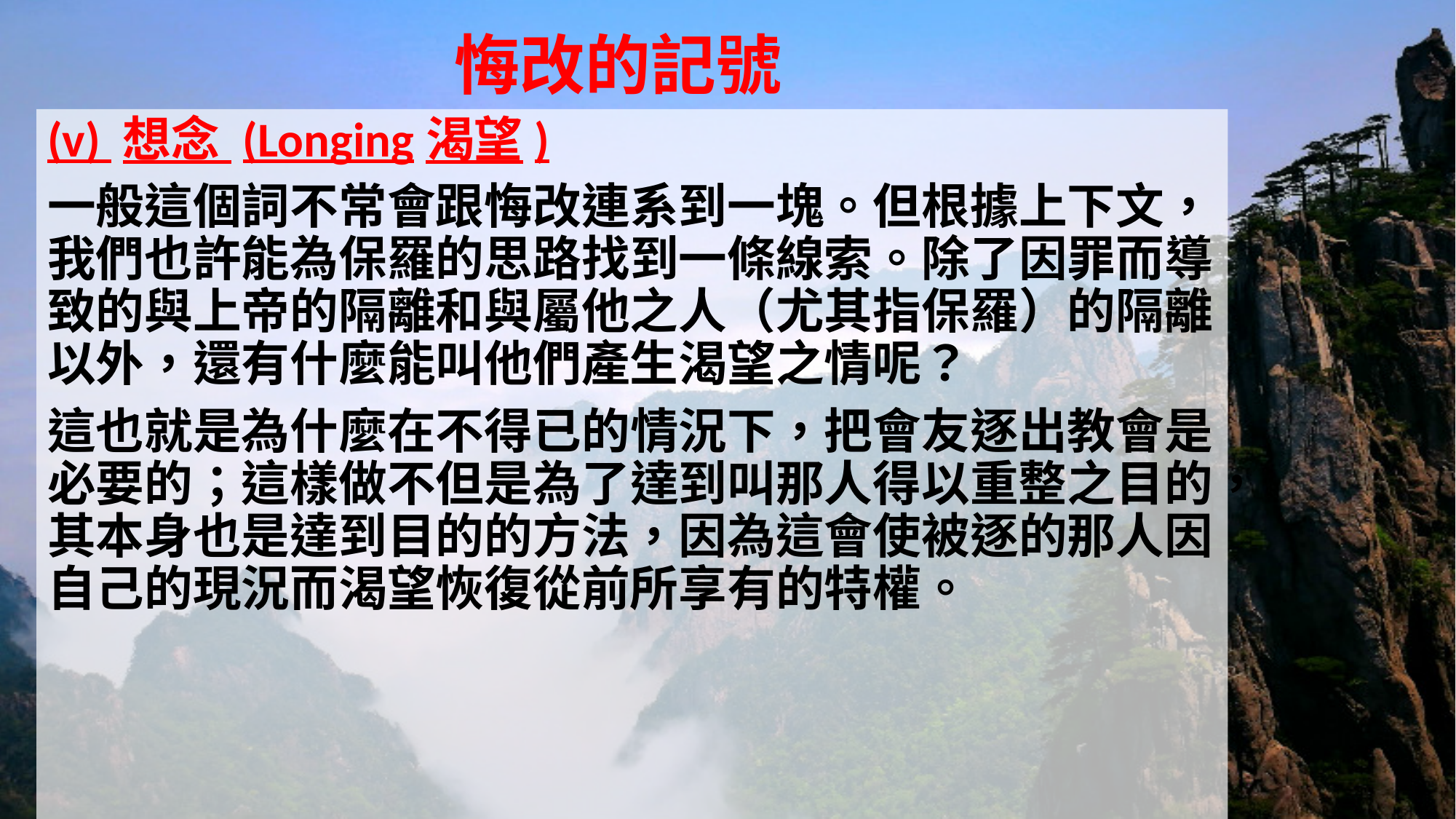

# 悔改的記號
(v) 想念 (Longing渴望)
一般這個詞不常會跟悔改連系到一塊。但根據上下文，我們也許能為保羅的思路找到一條線索。除了因罪而導致的與上帝的隔離和與屬他之人（尤其指保羅）的隔離以外，還有什麼能叫他們產生渴望之情呢？
這也就是為什麼在不得已的情況下，把會友逐出教會是必要的；這樣做不但是為了達到叫那人得以重整之目的，其本身也是達到目的的方法，因為這會使被逐的那人因自己的現況而渴望恢復從前所享有的特權。